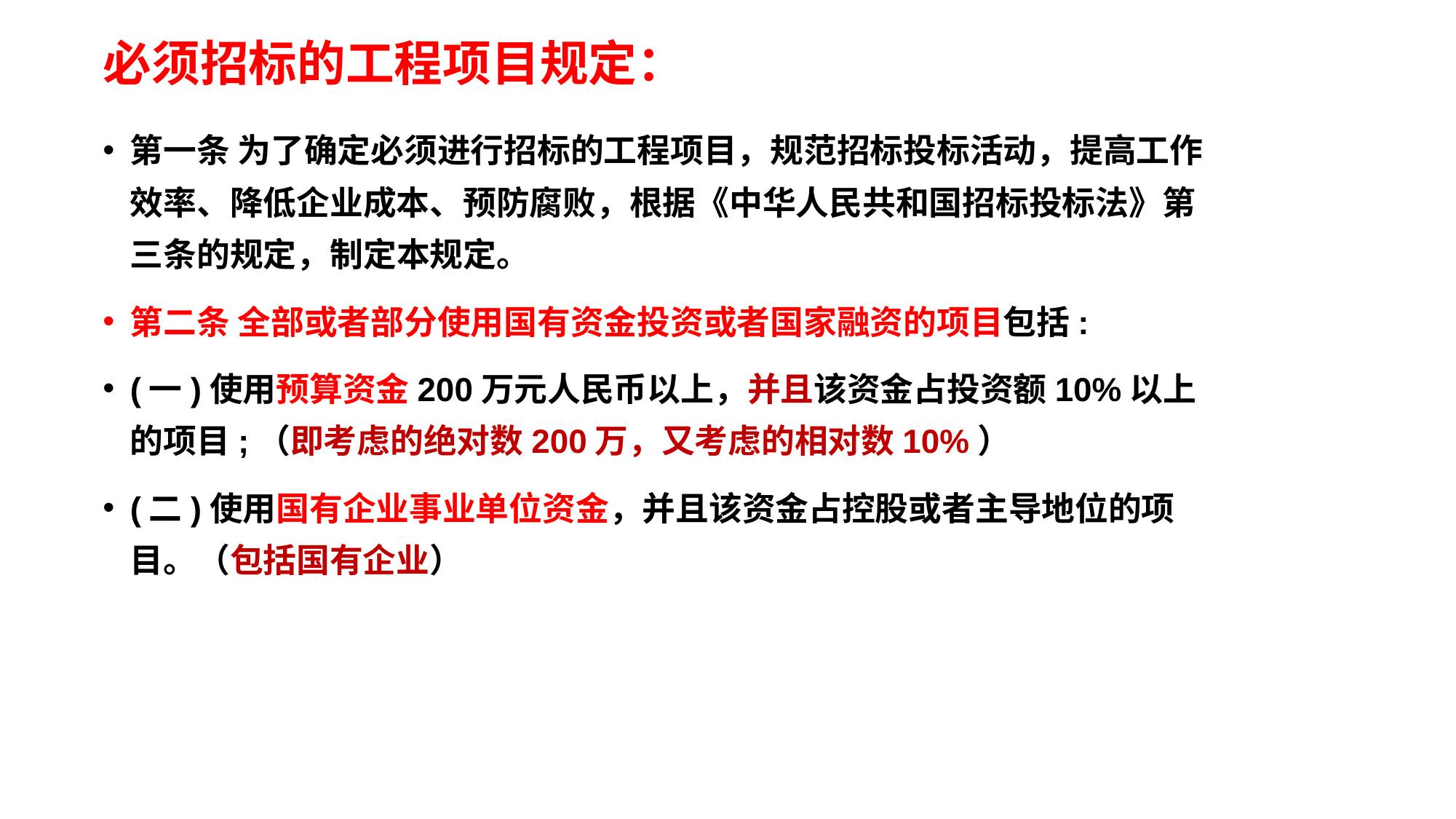

# 必须招标的工程项目规定：
第一条 为了确定必须进行招标的工程项目，规范招标投标活动，提高工作效率、降低企业成本、预防腐败，根据《中华人民共和国招标投标法》第三条的规定，制定本规定。
第二条 全部或者部分使用国有资金投资或者国家融资的项目包括:
(一)使用预算资金200万元人民币以上，并且该资金占投资额10%以上的项目;（即考虑的绝对数200万，又考虑的相对数10%）
(二)使用国有企业事业单位资金，并且该资金占控股或者主导地位的项目。（包括国有企业）